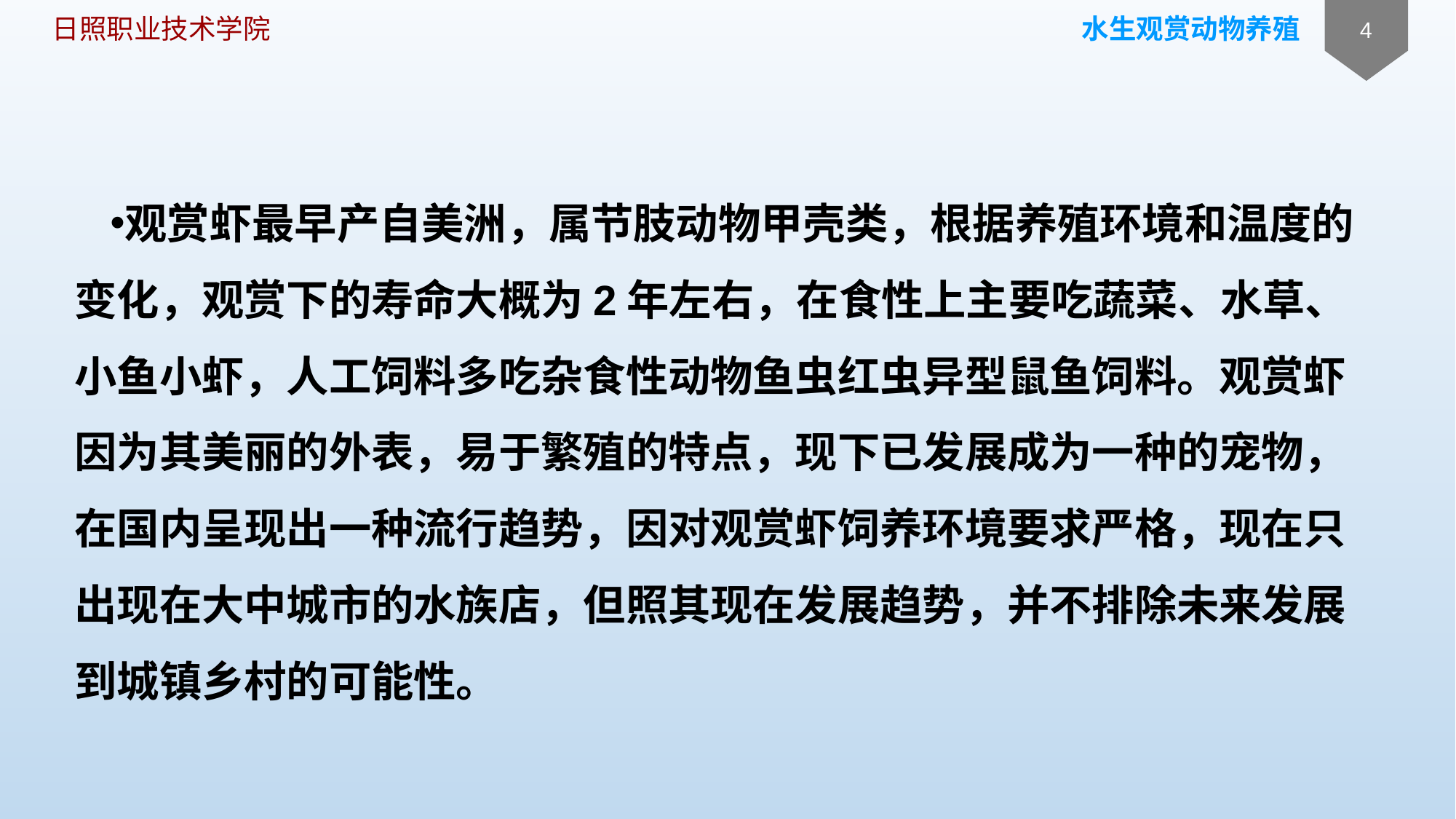

观赏虾最早产自美洲，属节肢动物甲壳类，根据养殖环境和温度的变化，观赏下的寿命大概为2年左右，在食性上主要吃蔬菜、水草、小鱼小虾，人工饲料多吃杂食性动物鱼虫红虫异型鼠鱼饲料。观赏虾因为其美丽的外表，易于繁殖的特点，现下已发展成为一种的宠物，在国内呈现出一种流行趋势，因对观赏虾饲养环境要求严格，现在只出现在大中城市的水族店，但照其现在发展趋势，并不排除未来发展到城镇乡村的可能性。